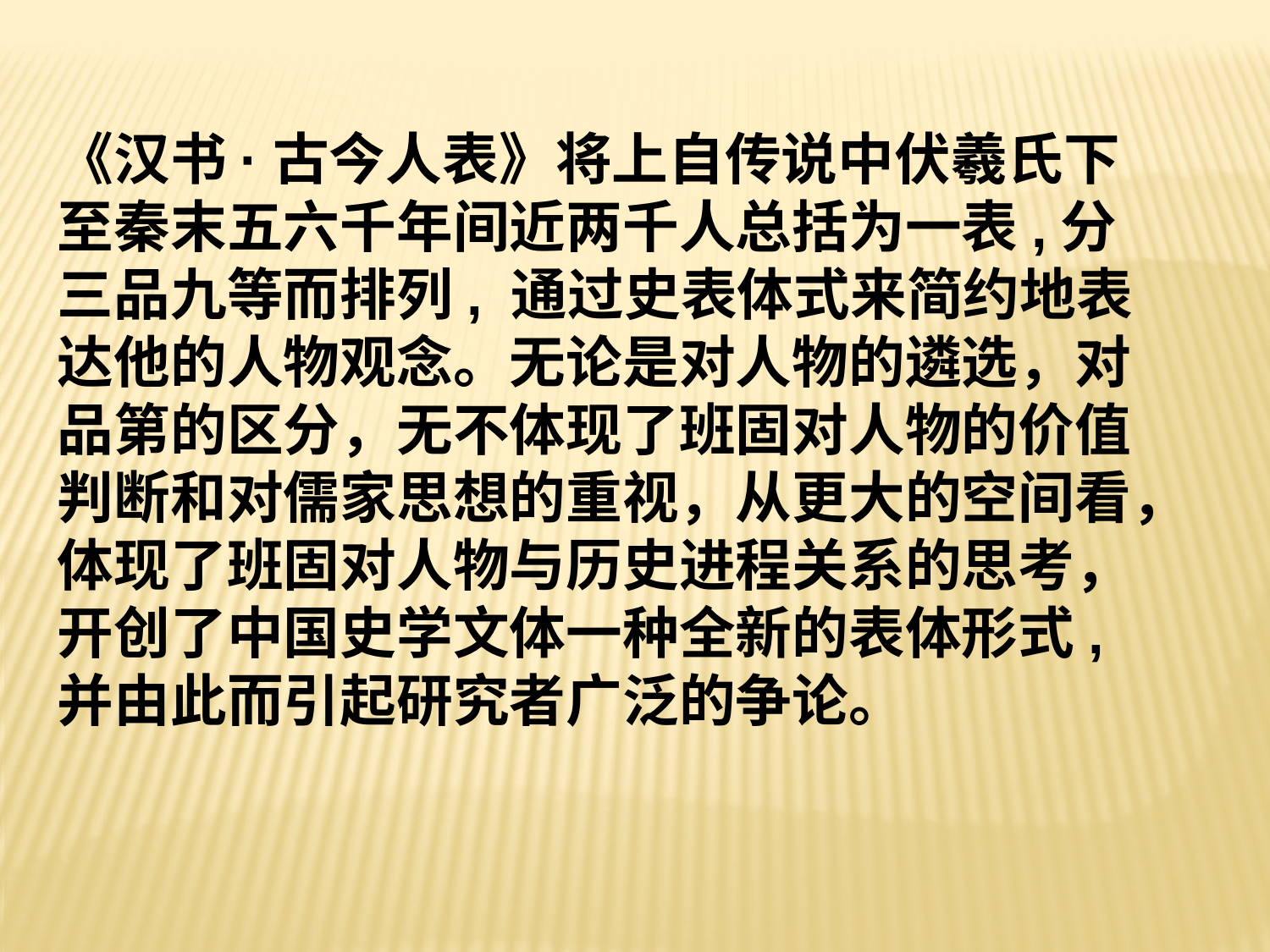

《汉书·古今人表》将上自传说中伏羲氏下至秦末五六千年间近两千人总括为一表,分三品九等而排列, 通过史表体式来简约地表达他的人物观念。无论是对人物的遴选，对品第的区分，无不体现了班固对人物的价值判断和对儒家思想的重视，从更大的空间看，体现了班固对人物与历史进程关系的思考，开创了中国史学文体一种全新的表体形式,并由此而引起研究者广泛的争论。